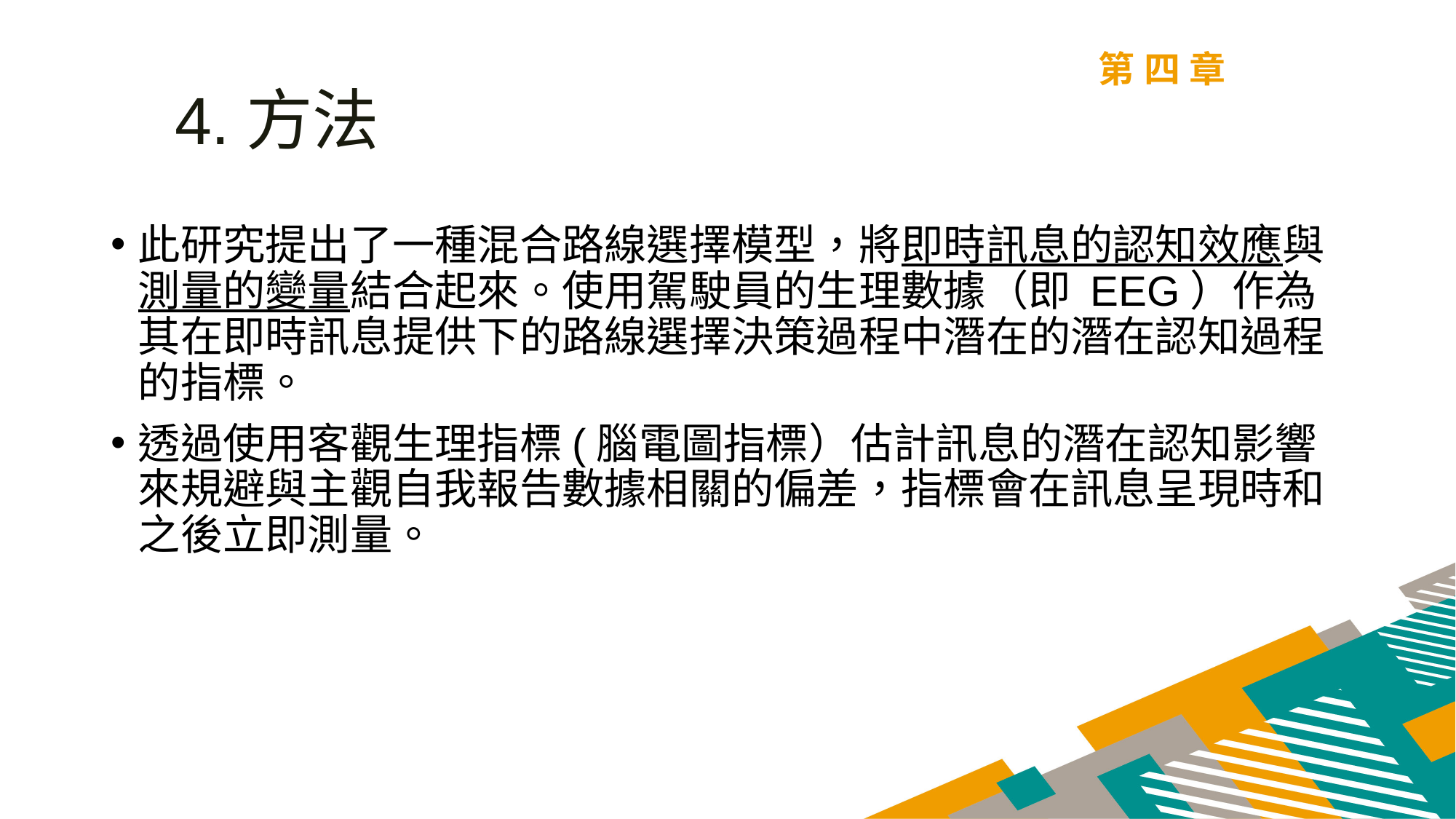

第四章
4.方法
此研究提出了一種混合路線選擇模型，將即時訊息的認知效應與測量的變量結合起來。使用駕駛員的生理數據（即 EEG）作為其在即時訊息提供下的路線選擇決策過程中潛在的潛在認知過程的指標。
透過使用客觀生理指標(腦電圖指標）估計訊息的潛在認知影響來規避與主觀自我報告數據相關的偏差，指標會在訊息呈現時和之後立即測量。